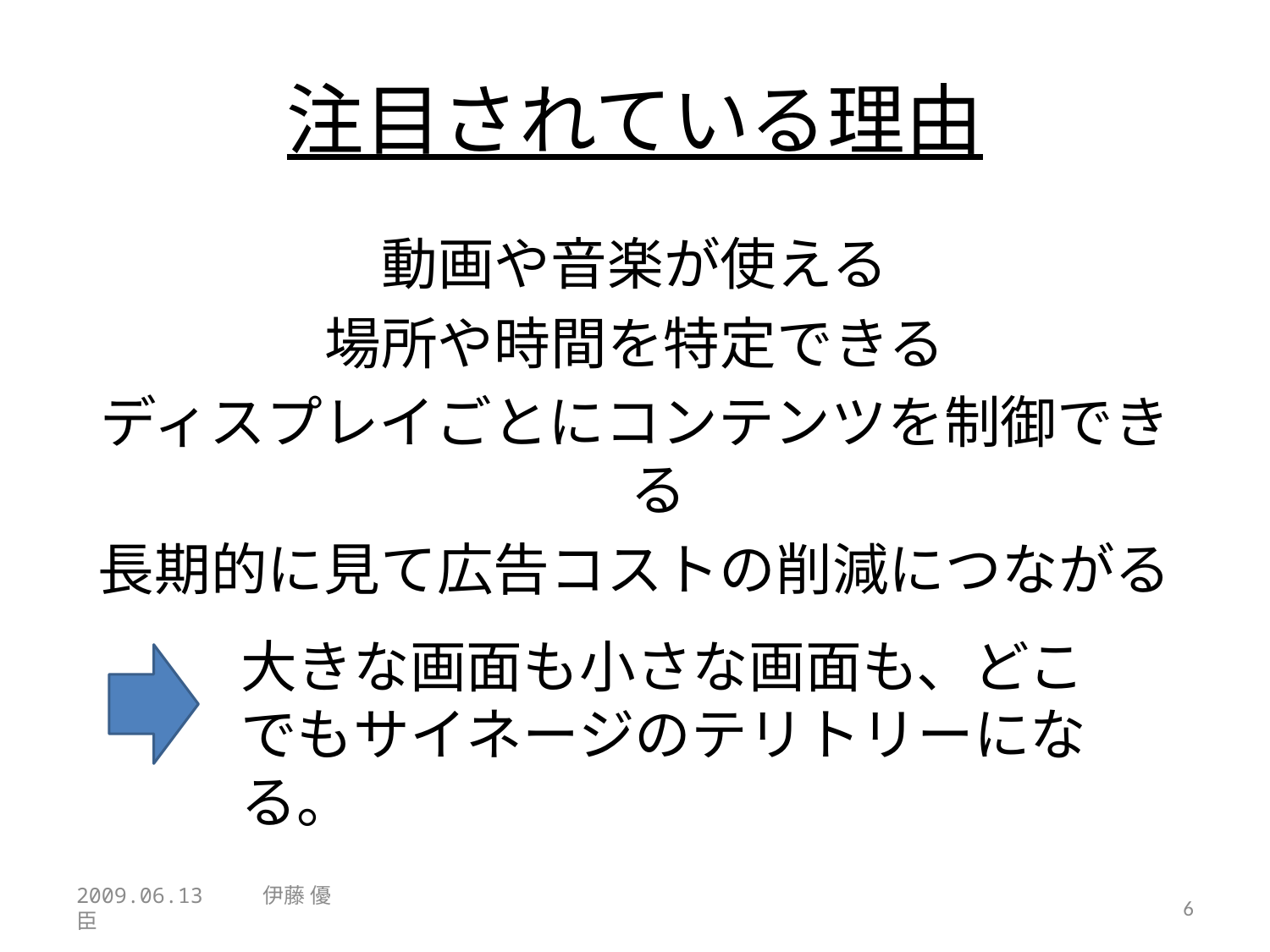

# 注目されている理由
動画や音楽が使える
場所や時間を特定できる
ディスプレイごとにコンテンツを制御できる
長期的に見て広告コストの削減につながる

大きな画面も小さな画面も、どこでもサイネージのテリトリーになる。

2009.06.13 　　伊藤 優臣
6